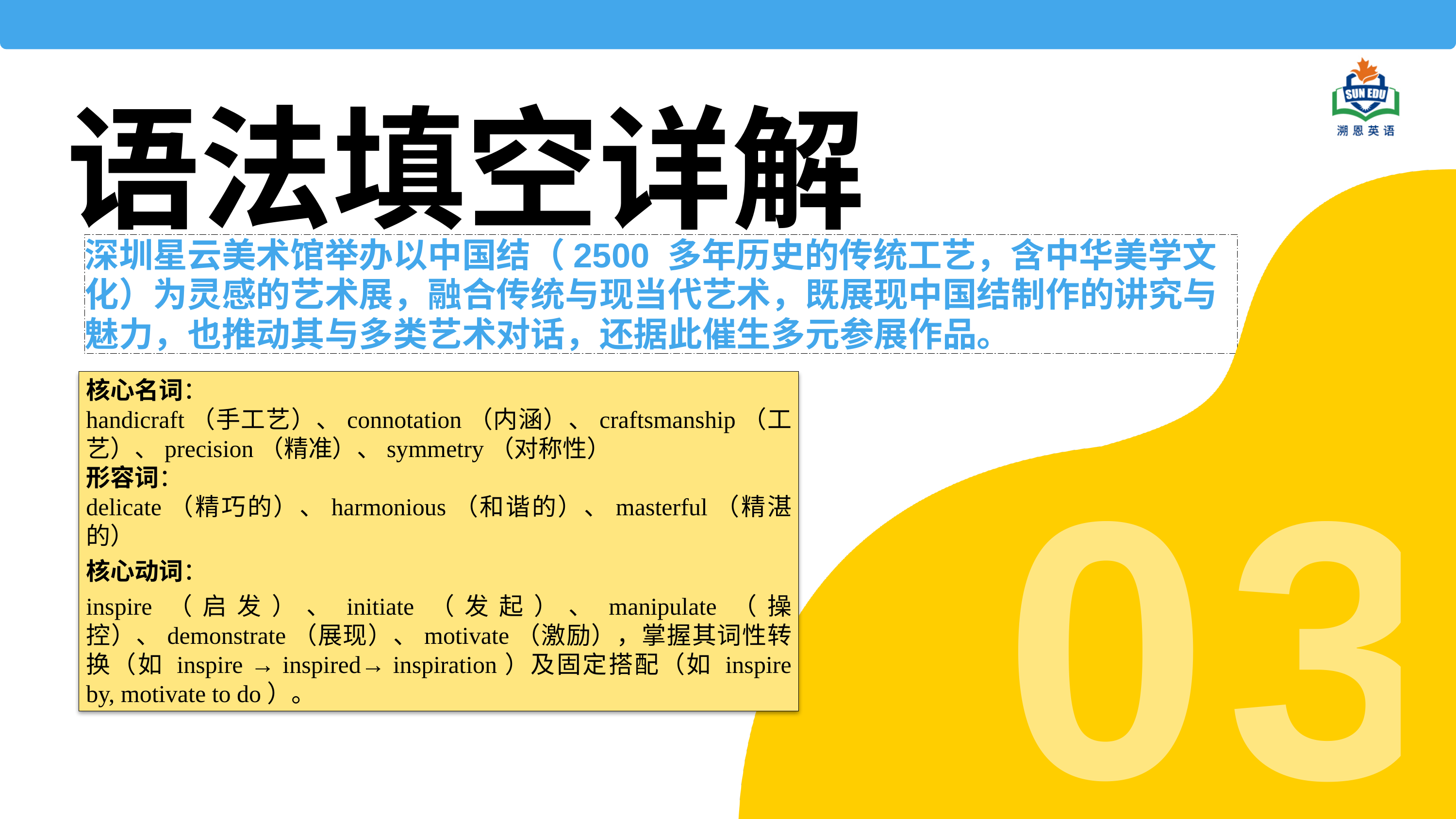

语法填空详解

深圳星云美术馆举办以中国结（2500 多年历史的传统工艺，含中华美学文化）为灵感的艺术展，融合传统与现当代艺术，既展现中国结制作的讲究与魅力，也推动其与多类艺术对话，还据此催生多元参展作品。
核心名词：
handicraft（手工艺）、connotation（内涵）、craftsmanship（工艺）、precision（精准）、symmetry（对称性）
形容词：
delicate（精巧的）、harmonious（和谐的）、masterful（精湛的）
核心动词：
inspire（启发）、initiate（发起）、manipulate（操控）、demonstrate（展现）、motivate（激励），掌握其词性转换（如 inspire → inspired→ inspiration）及固定搭配（如 inspire by, motivate to do）。
03